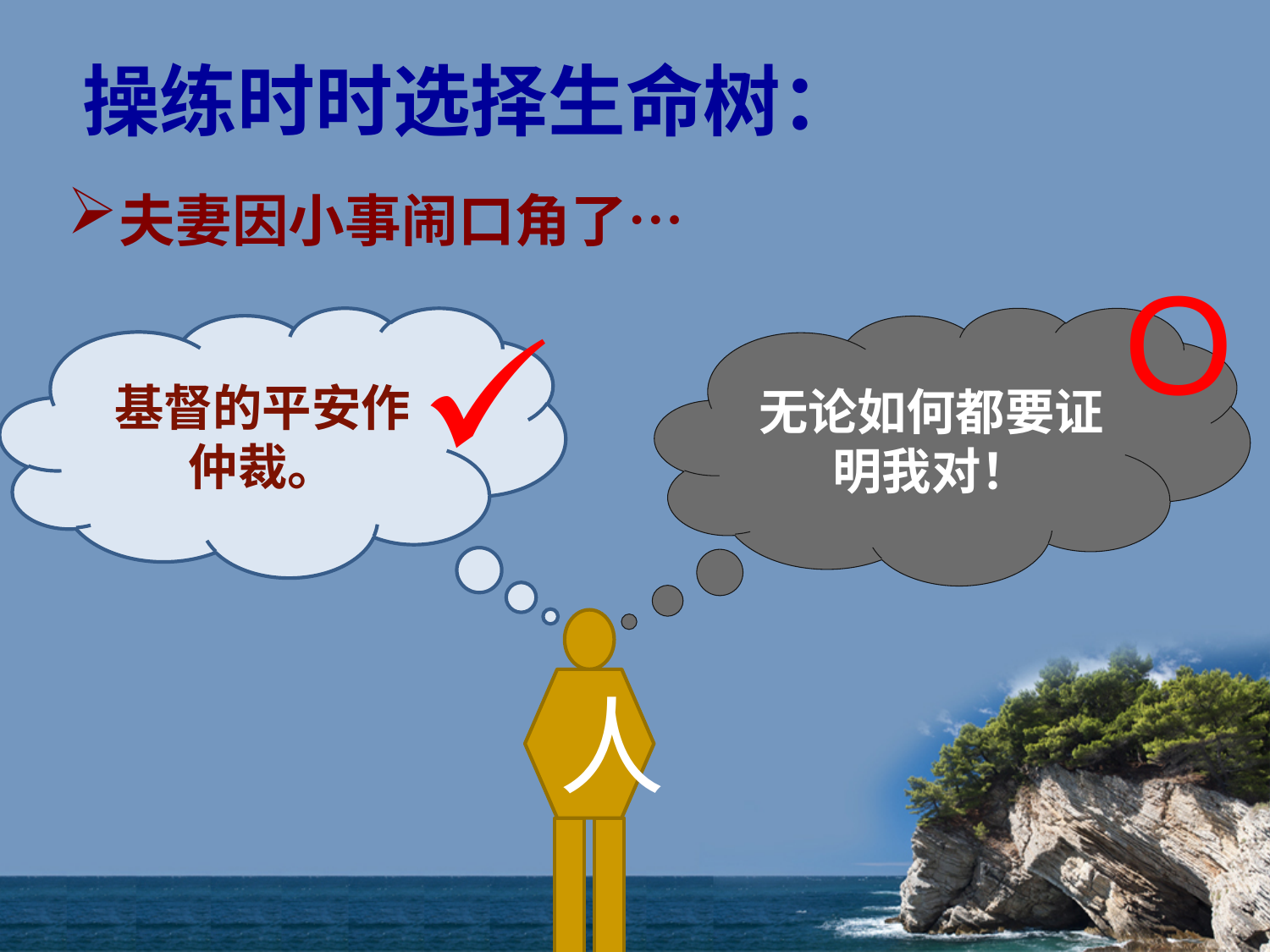

# 操练时时选择生命树：
夫妻因小事闹口角了…
O
基督的平安作仲裁。
无论如何都要证明我对！

人